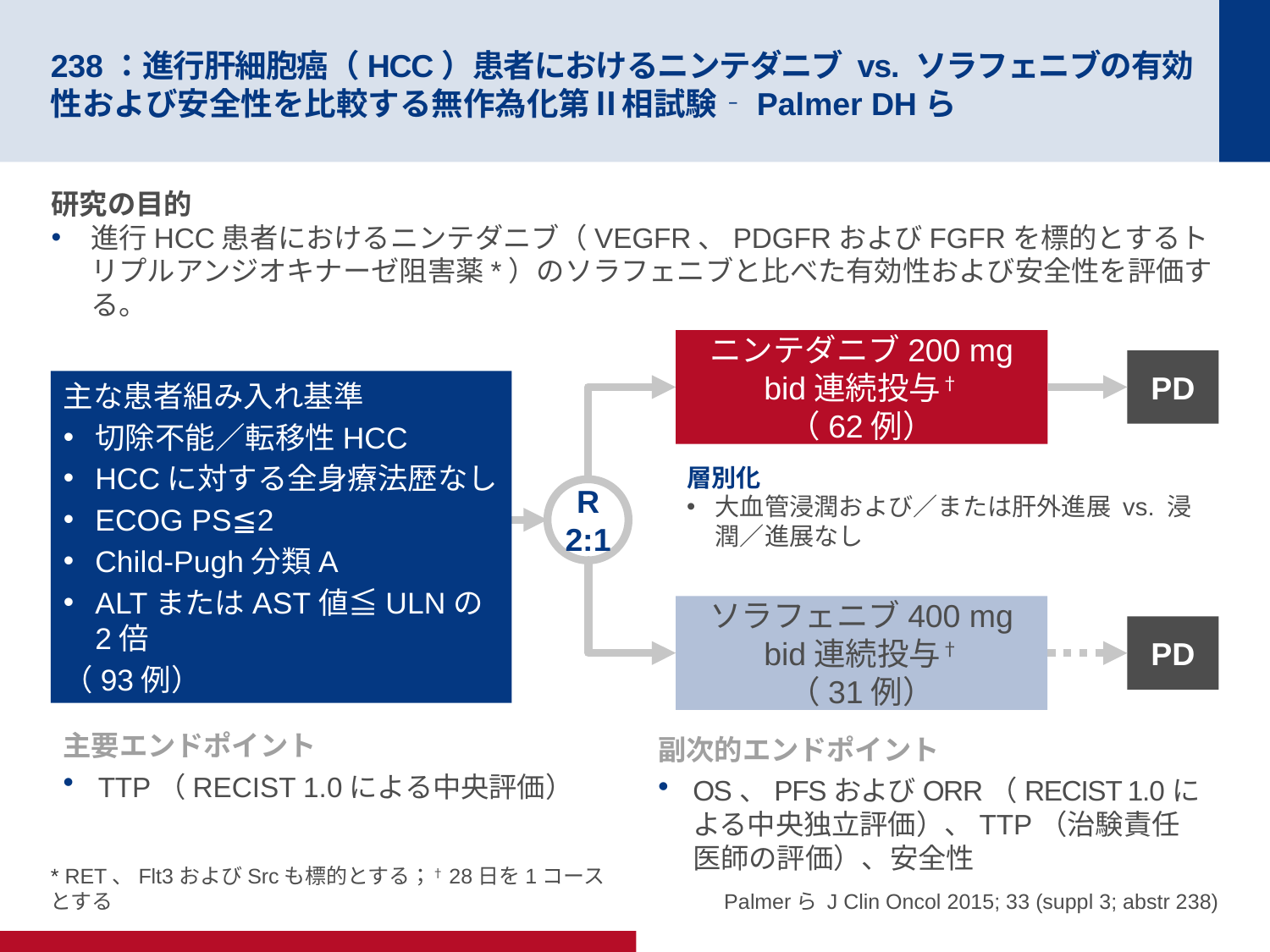

# 238：進行肝細胞癌（HCC）患者におけるニンテダニブ vs. ソラフェニブの有効性および安全性を比較する無作為化第Ⅱ相試験‐Palmer DHら
研究の目的
進行HCC患者におけるニンテダニブ（VEGFR、PDGFRおよびFGFRを標的とするトリプルアンジオキナーゼ阻害薬*）のソラフェニブと比べた有効性および安全性を評価する。
ニンテダニブ200 mg bid連続投与†
（62例）
PD
主な患者組み入れ基準
切除不能／転移性HCC
HCCに対する全身療法歴なし
ECOG PS≦2
Child-Pugh分類A
ALTまたはAST値≦ULNの2倍
（93例）
層別化
大血管浸潤および／または肝外進展 vs. 浸潤／進展なし
R
2:1
ソラフェニブ400 mg bid連続投与†
（31例）
PD
主要エンドポイント
TTP（RECIST 1.0による中央評価）
副次的エンドポイント
OS、PFSおよびORR（RECIST 1.0による中央独立評価）、TTP（治験責任医師の評価）、安全性
* RET、Flt3およびSrcも標的とする；†28日を1コースとする
Palmerら J Clin Oncol 2015; 33 (suppl 3; abstr 238)